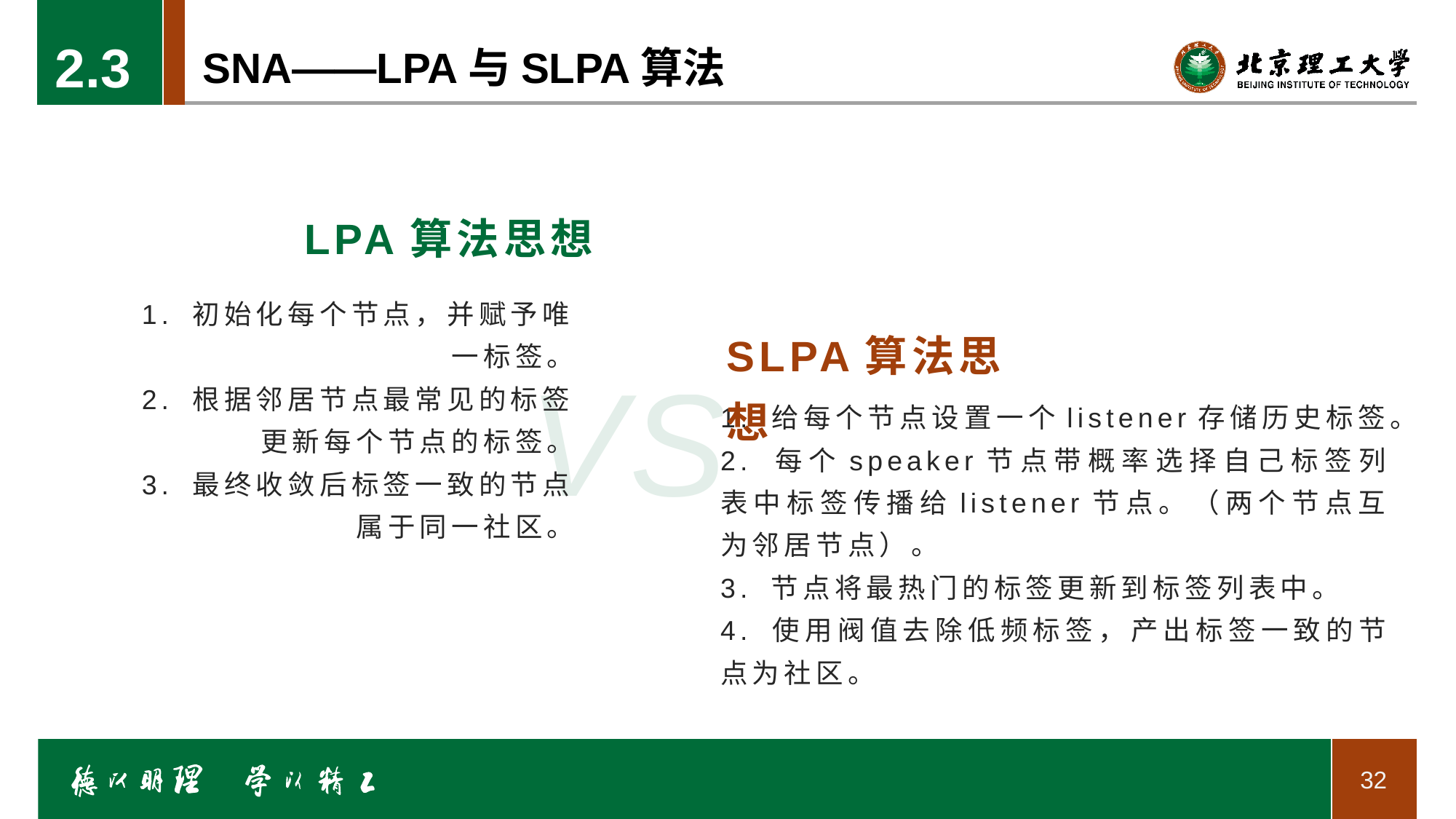

2.3
# SNA——LPA与SLPA算法

LPA算法思想

1. 初始化每个节点，并赋予唯一标签。
2. 根据邻居节点最常见的标签更新每个节点的标签。
3. 最终收敛后标签一致的节点属于同一社区。
SLPA算法思想
VS
1. 给每个节点设置一个listener存储历史标签。
2. 每个speaker节点带概率选择自己标签列表中标签传播给listener节点。（两个节点互为邻居节点）。
3. 节点将最热门的标签更新到标签列表中。
4. 使用阀值去除低频标签，产出标签一致的节点为社区。